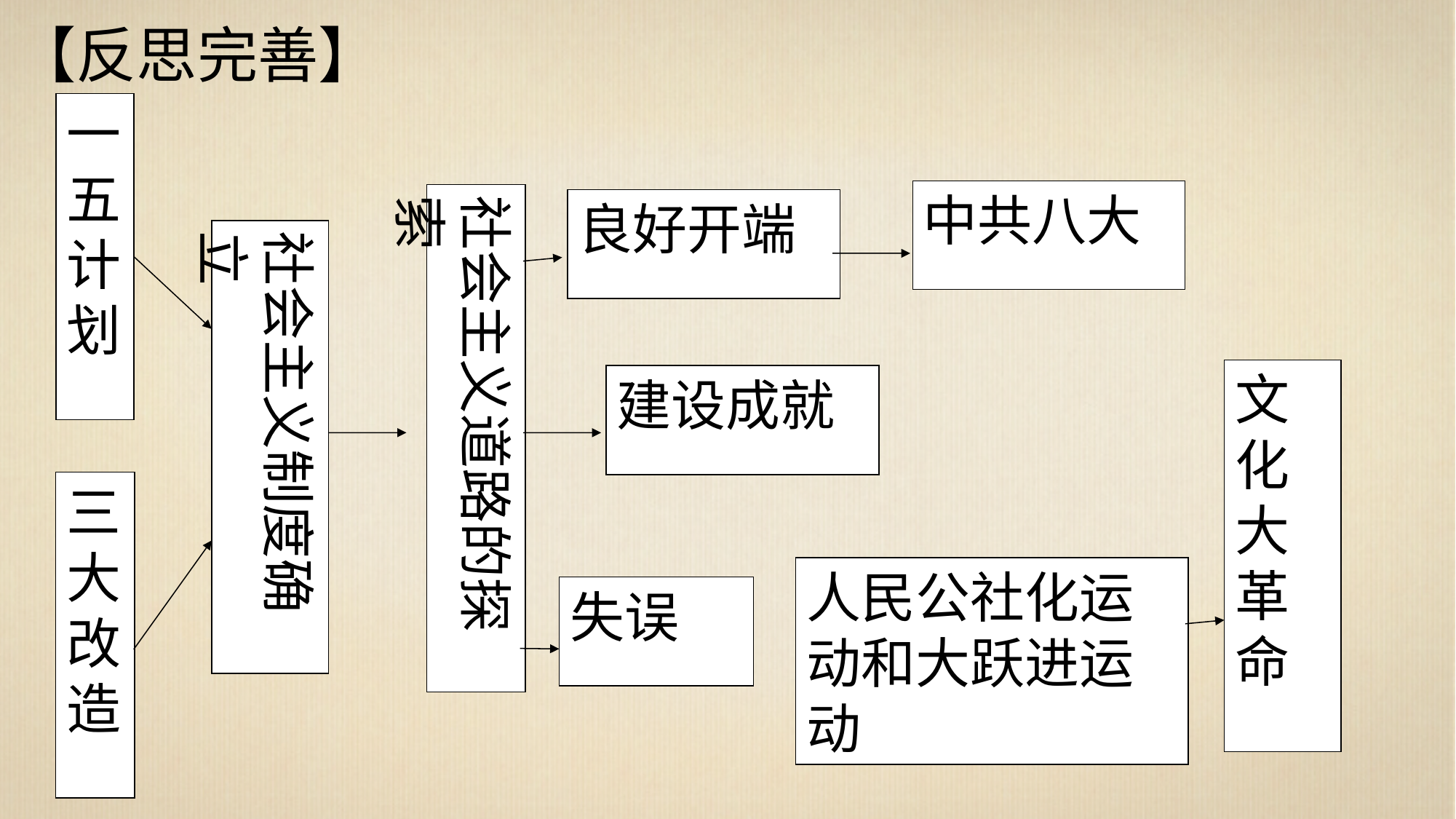

【反思完善】
一五计划

中共八大

社会主义道路的探索

良好开端

社会主义制度确立

文化大革命

建设成就

三大改造

人民公社化运动和大跃进运动

失误